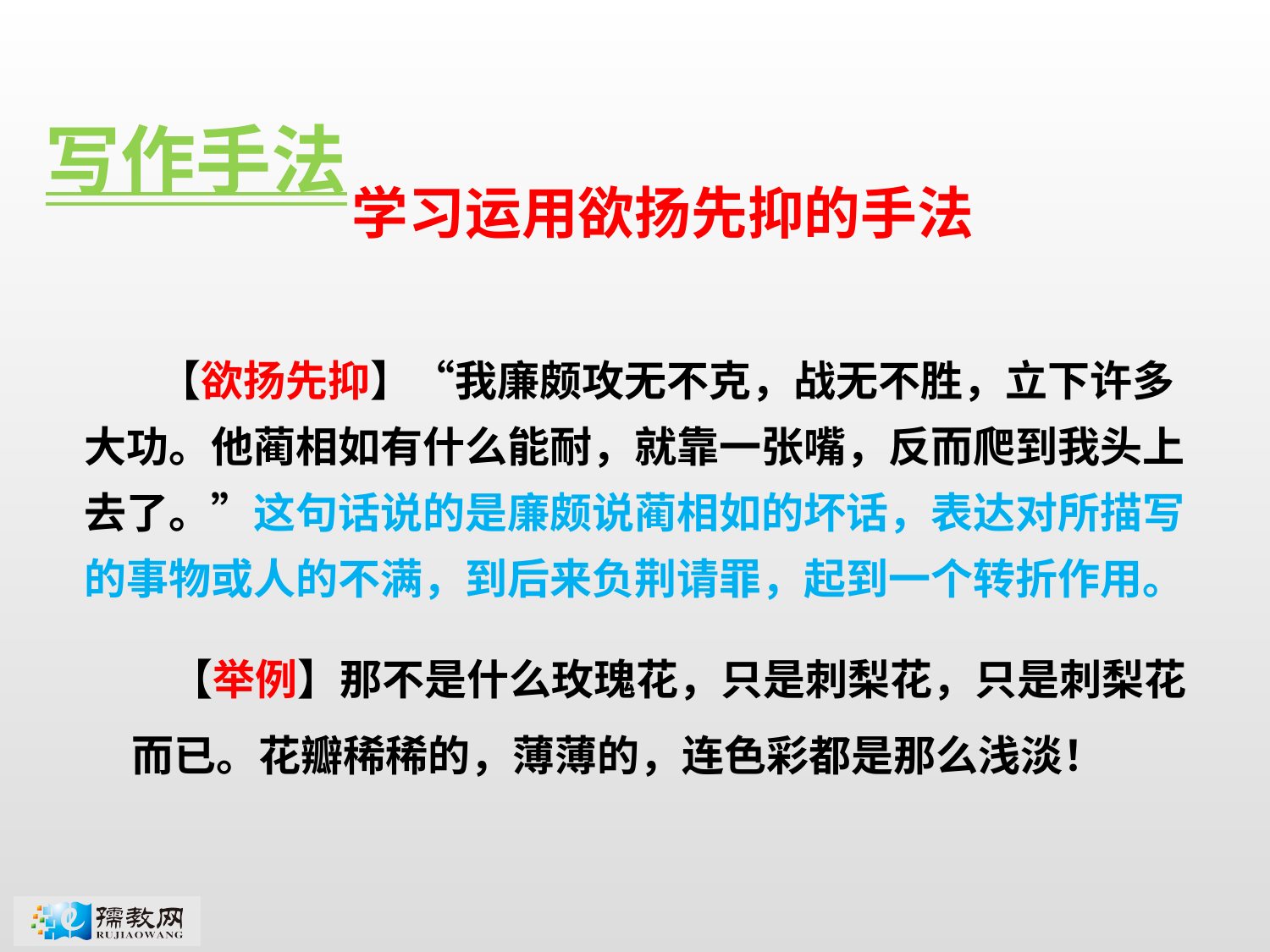

写作手法
学习运用欲扬先抑的手法
【欲扬先抑】“我廉颇攻无不克，战无不胜，立下许多大功。他蔺相如有什么能耐，就靠一张嘴，反而爬到我头上去了。”这句话说的是廉颇说蔺相如的坏话，表达对所描写的事物或人的不满，到后来负荆请罪，起到一个转折作用。
   【举例】那不是什么玫瑰花，只是刺梨花，只是刺梨花而已。花瓣稀稀的，薄薄的，连色彩都是那么浅淡！